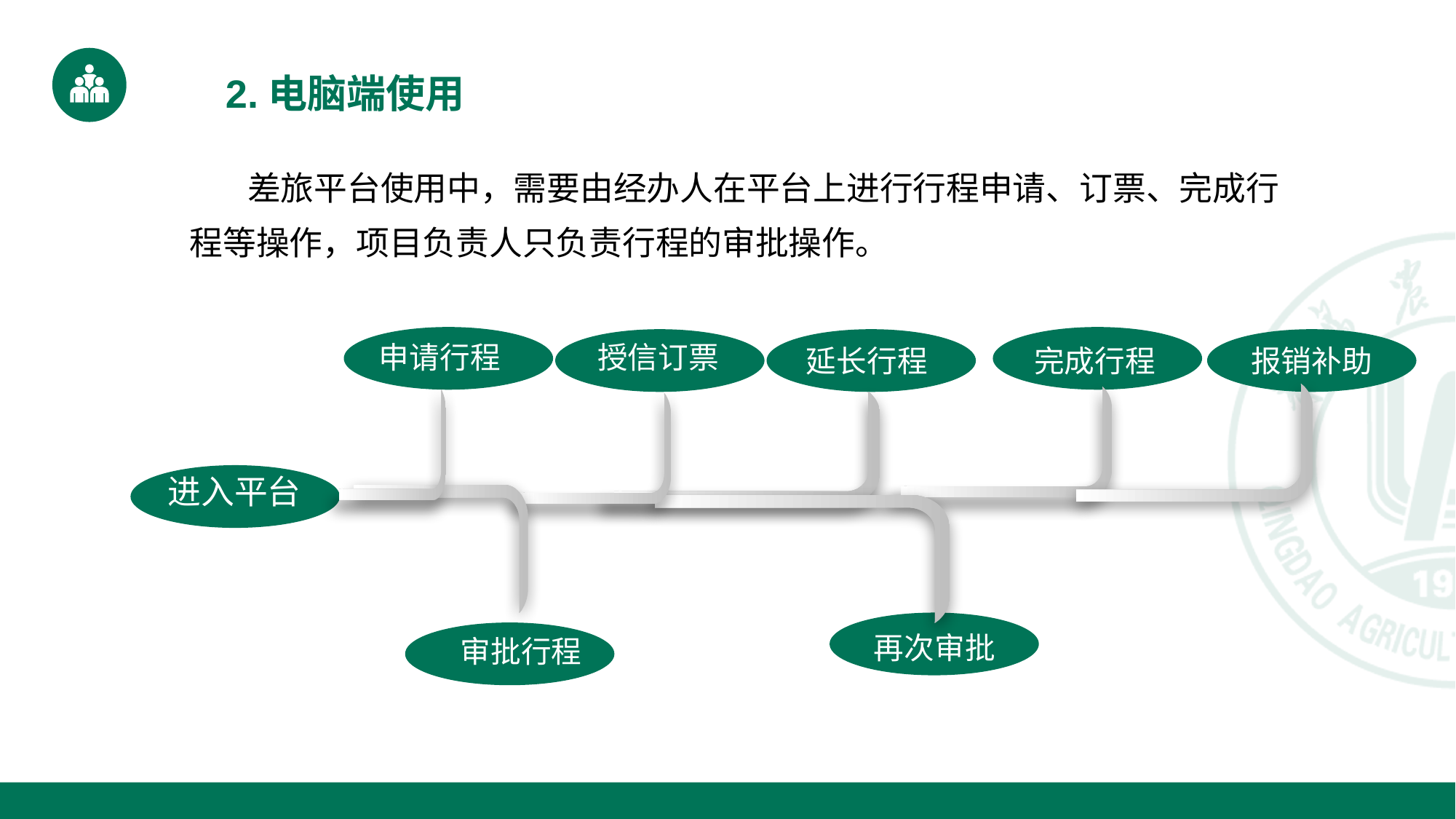

2.电脑端使用
      差旅平台使用中，需要由经办人在平台上进行行程申请、订票、完成行程等操作，项目负责人只负责行程的审批操作。

申请行程
授信订票

延长行程
完成行程
报销补助

进入平台

再次审批
审批行程